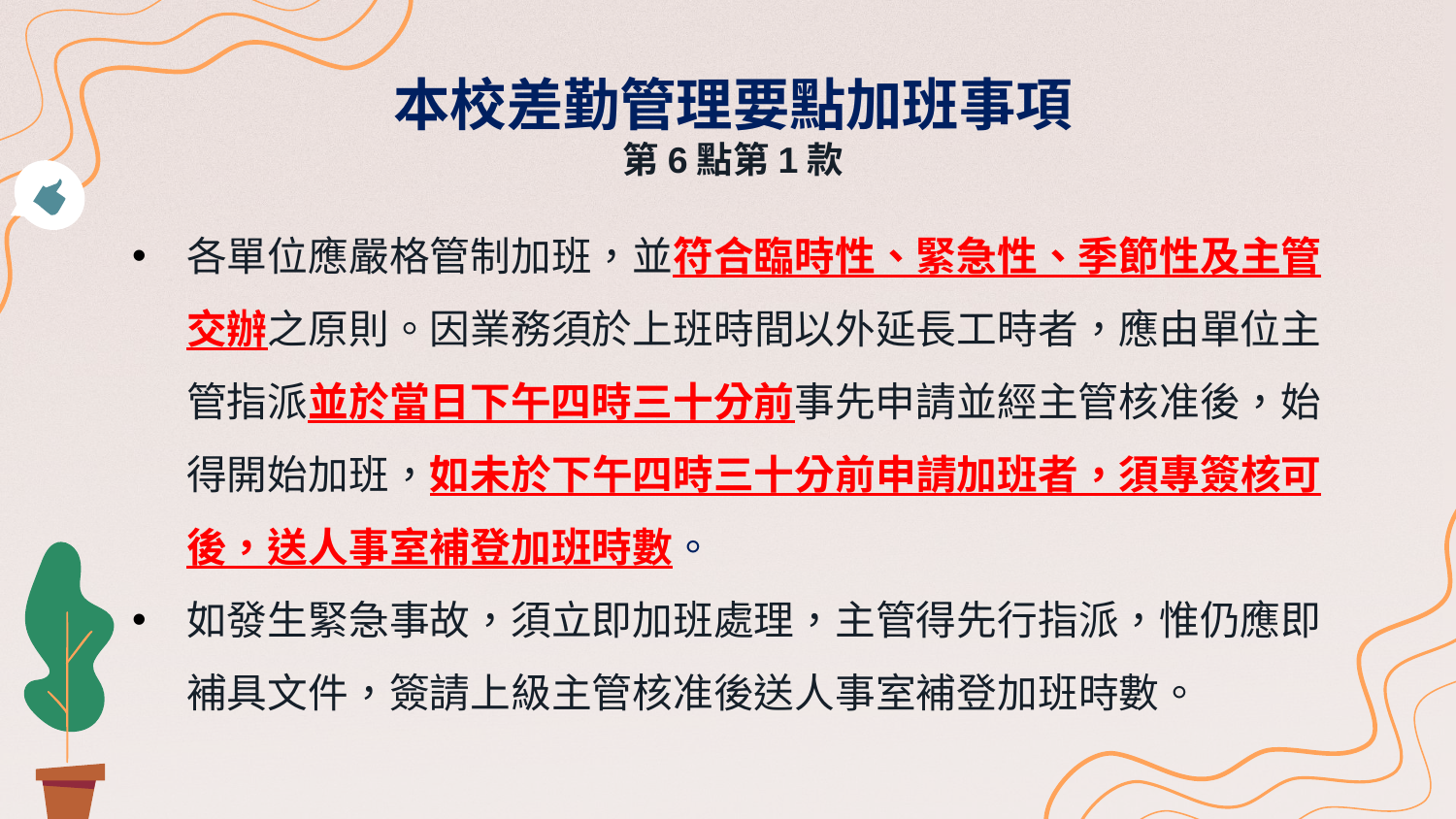

# 本校差勤管理要點加班事項 第6點第1款

各單位應嚴格管制加班，並符合臨時性、緊急性、季節性及主管交辦之原則。因業務須於上班時間以外延長工時者，應由單位主管指派並於當日下午四時三十分前事先申請並經主管核准後，始得開始加班，如未於下午四時三十分前申請加班者，須專簽核可後，送人事室補登加班時數。
如發生緊急事故，須立即加班處理，主管得先行指派，惟仍應即補具文件，簽請上級主管核准後送人事室補登加班時數。